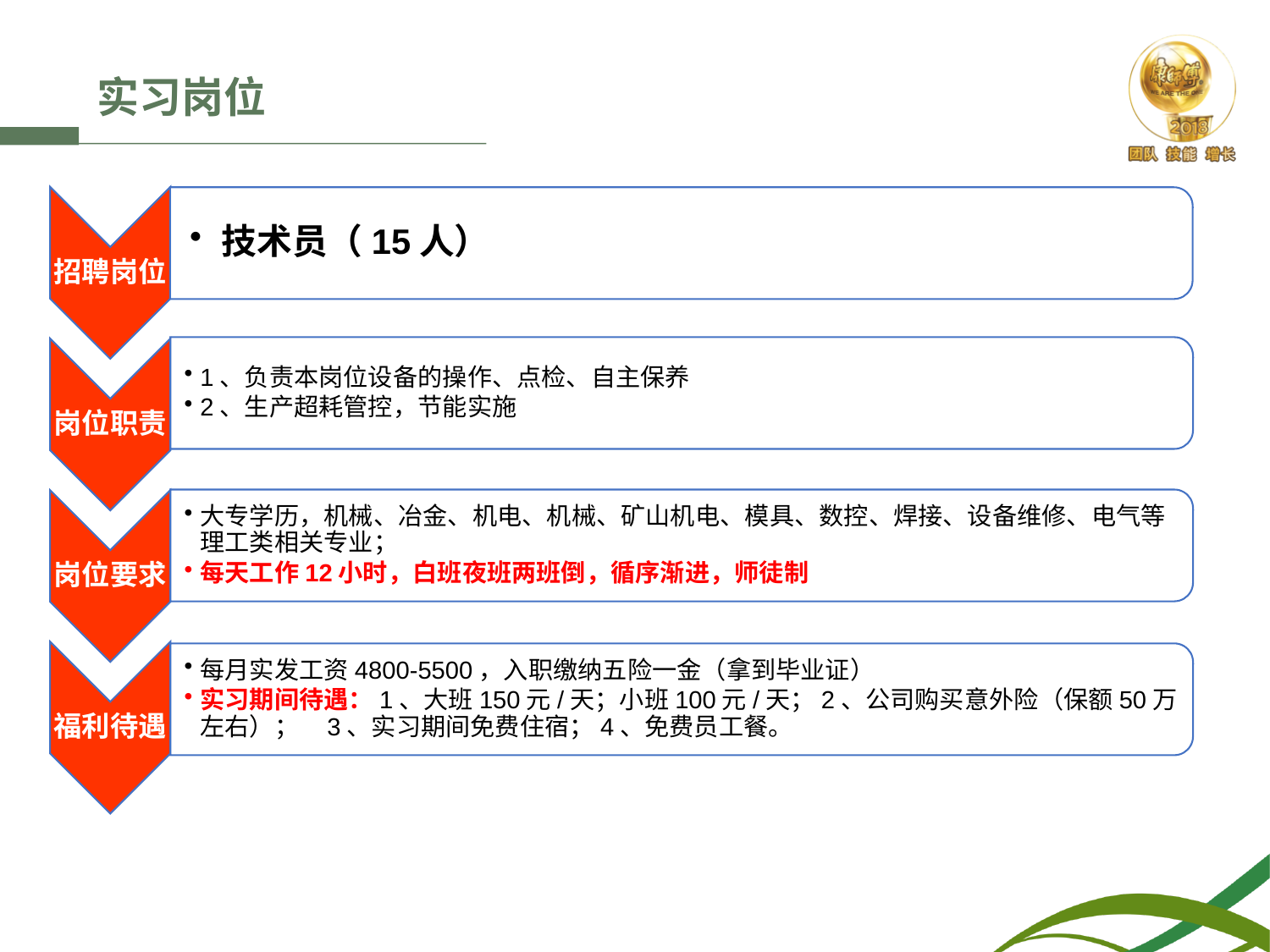

# 实习岗位
招聘岗位
技术员（15人）
岗位职责
1、负责本岗位设备的操作、点检、自主保养
2、生产超耗管控，节能实施
岗位要求
大专学历，机械、冶金、机电、机械、矿山机电、模具、数控、焊接、设备维修、电气等理工类相关专业；
每天工作12小时，白班夜班两班倒，循序渐进，师徒制
福利待遇
每月实发工资4800-5500，入职缴纳五险一金（拿到毕业证）
实习期间待遇：1、大班150元/天；小班100元/天；2、公司购买意外险（保额50万左右）；    3、实习期间免费住宿；4、免费员工餐。